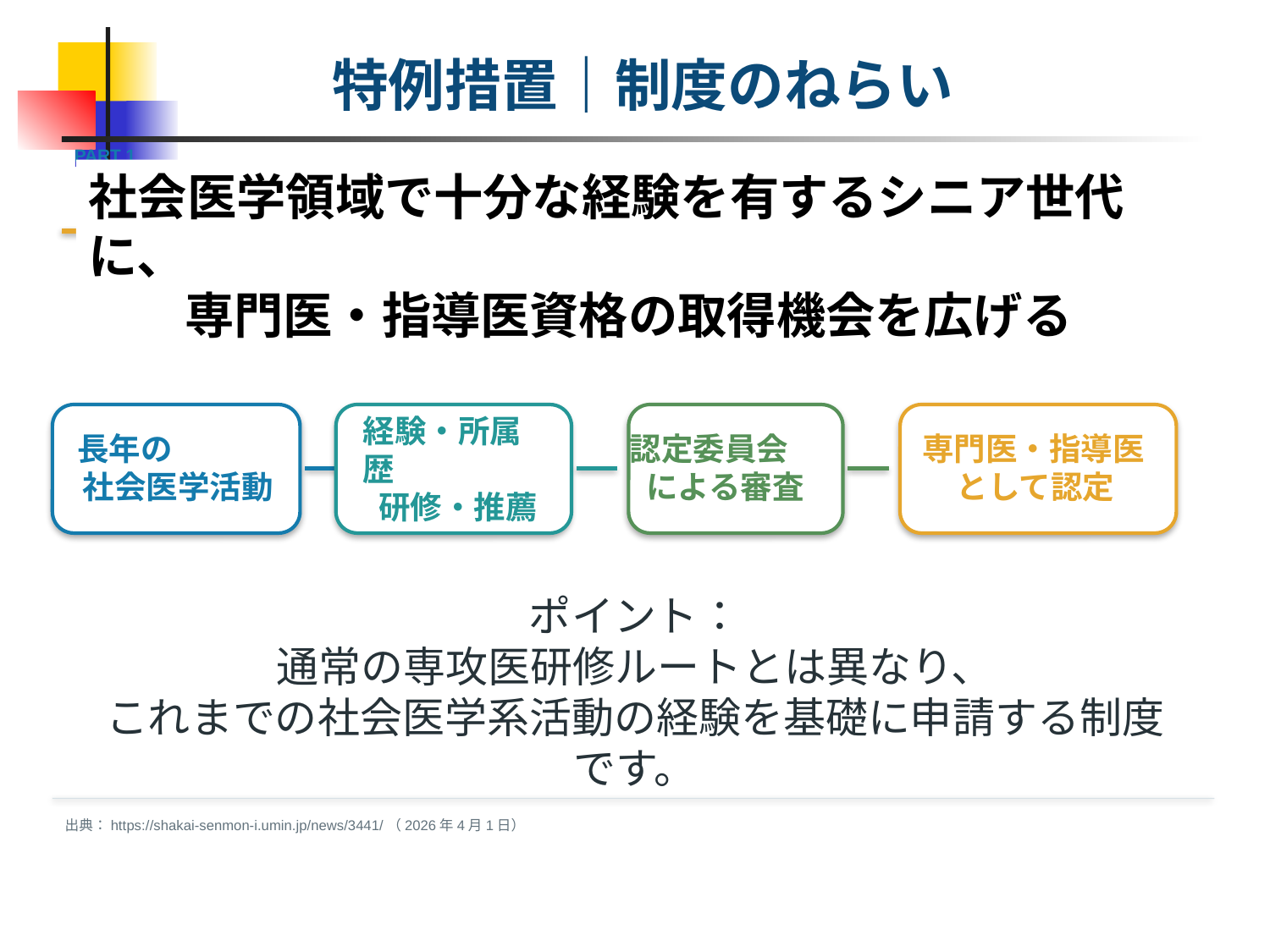

特例措置｜制度のねらい
PART 1
社会医学領域で十分な経験を有するシニア世代に、
専門医・指導医資格の取得機会を広げる

長年の
社会医学活動
認定委員会
による審査
専門医・指導医
として認定
経験・所属歴
研修・推薦
ポイント：
通常の専攻医研修ルートとは異なり、
これまでの社会医学系活動の経験を基礎に申請する制度です。

出典：https://shakai-senmon-i.umin.jp/news/3441/（2026年4月1日）